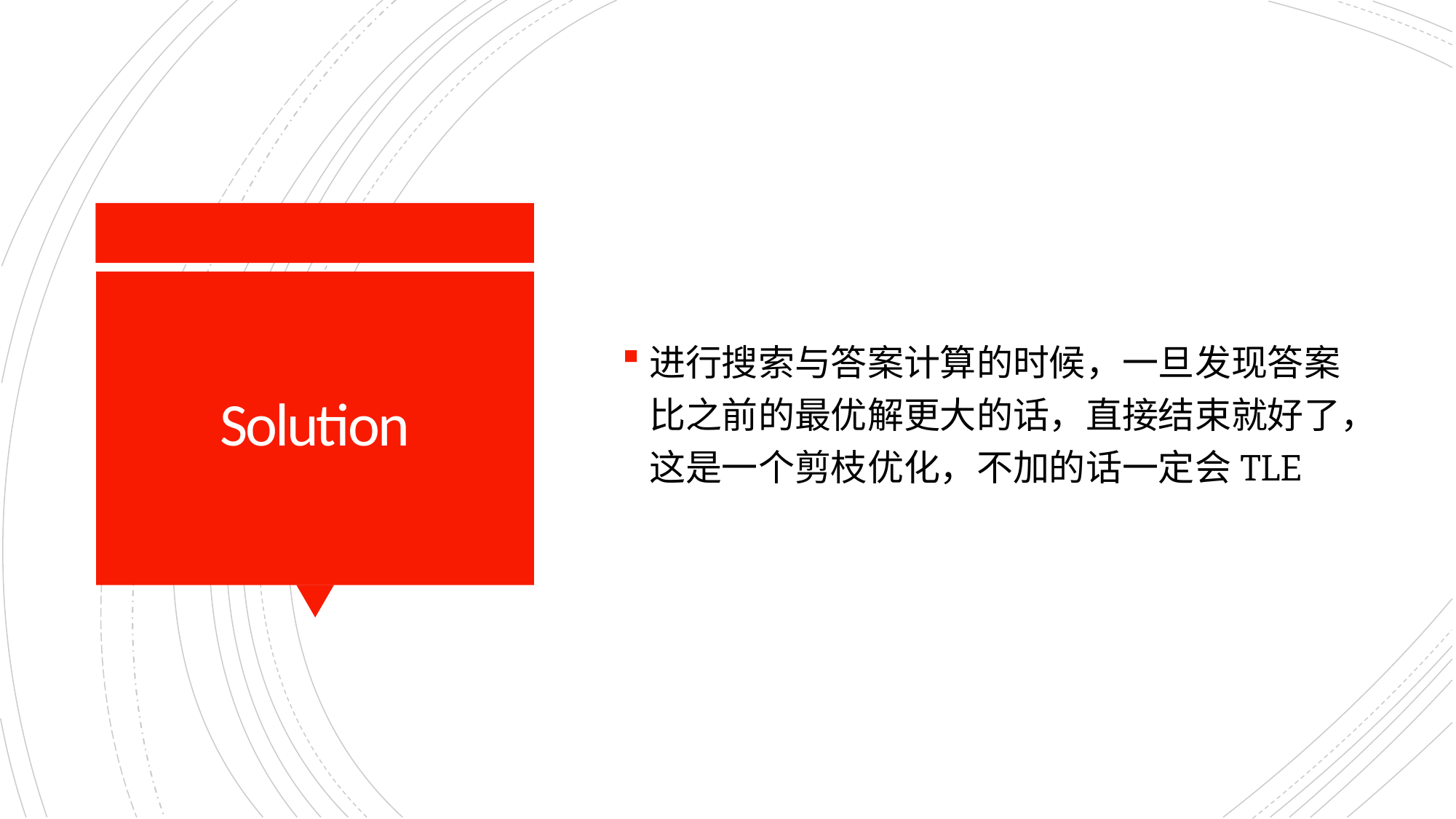

进行搜索与答案计算的时候，一旦发现答案比之前的最优解更大的话，直接结束就好了，这是一个剪枝优化，不加的话一定会TLE
# Solution